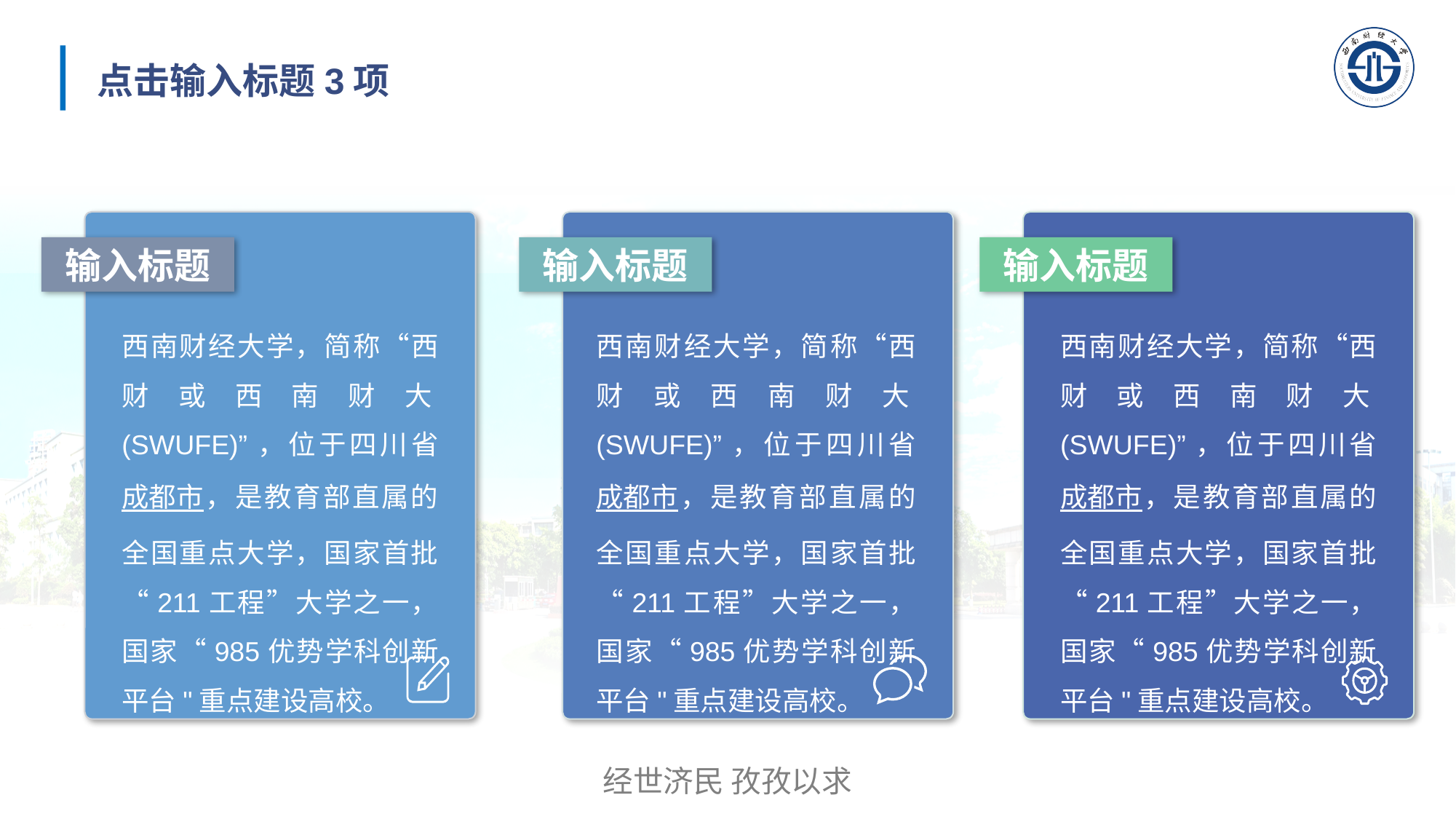

点击输入标题3项

输入标题
输入标题
输入标题
西南财经大学，简称“西财或西南财大(SWUFE)”，位于四川省成都市，是教育部直属的全国重点大学，国家首批“211工程”大学之一，国家“985优势学科创新平台"重点建设高校。
西南财经大学，简称“西财或西南财大(SWUFE)”，位于四川省成都市，是教育部直属的全国重点大学，国家首批“211工程”大学之一，国家“985优势学科创新平台"重点建设高校。
西南财经大学，简称“西财或西南财大(SWUFE)”，位于四川省成都市，是教育部直属的全国重点大学，国家首批“211工程”大学之一，国家“985优势学科创新平台"重点建设高校。